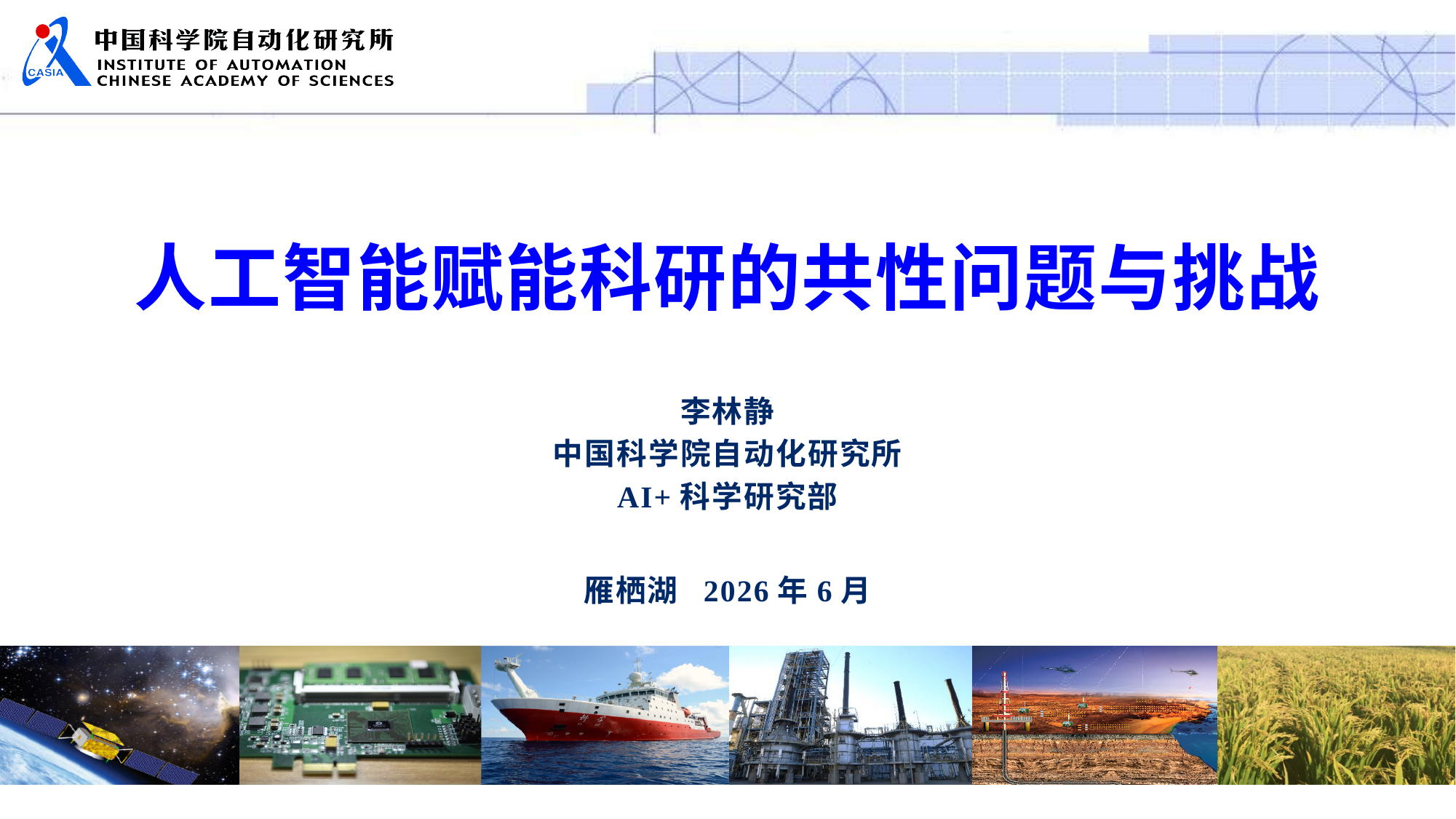

人工智能赋能科研的共性问题与挑战
李林静
中国科学院自动化研究所
AI+科学研究部

雁栖湖  2026年6月